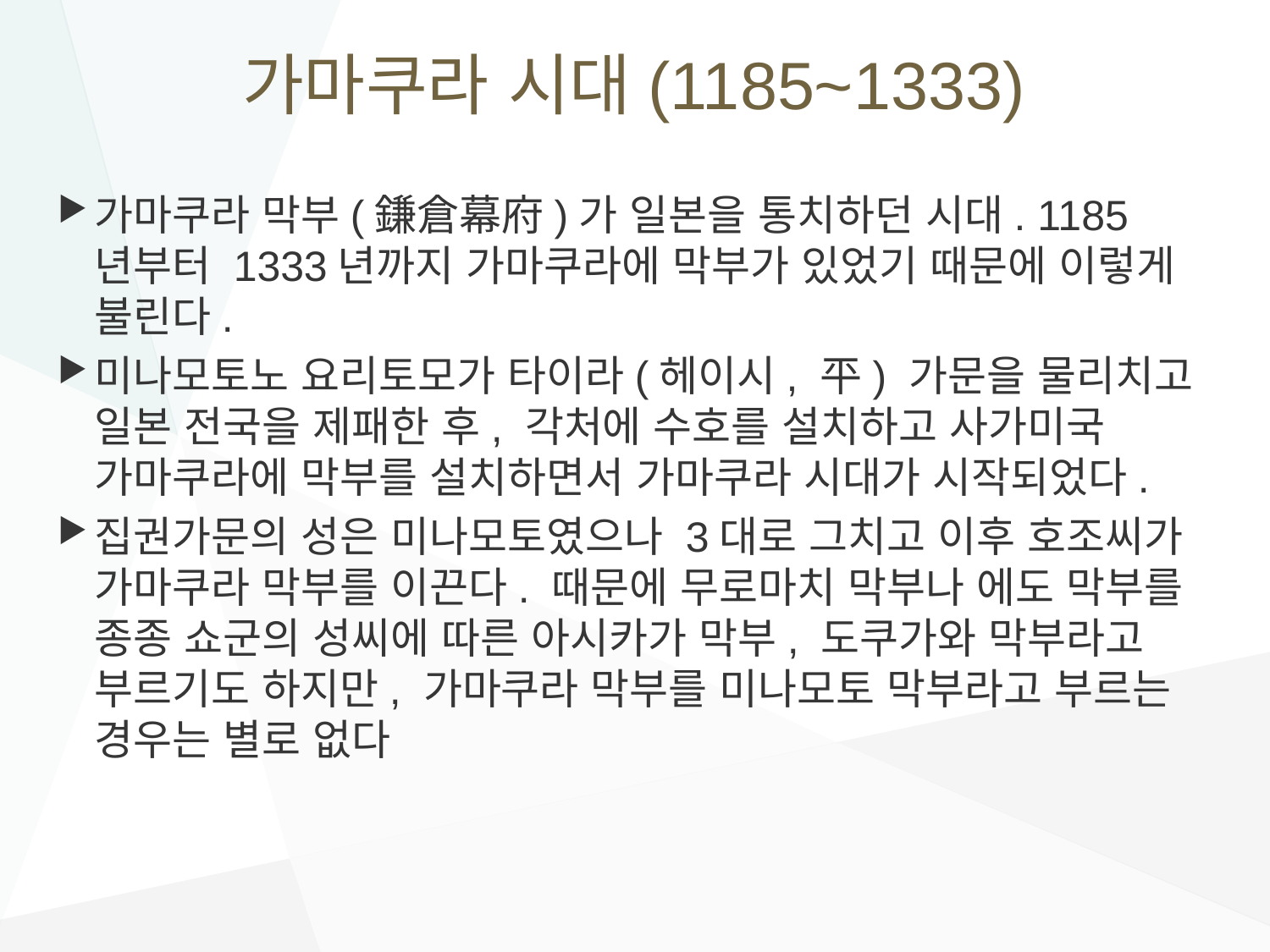

# 가마쿠라 시대(1185~1333)
가마쿠라 막부(鎌倉幕府)가 일본을 통치하던 시대. 1185년부터 1333년까지 가마쿠라에 막부가 있었기 때문에 이렇게 불린다.
미나모토노 요리토모가 타이라(헤이시, 平) 가문을 물리치고 일본 전국을 제패한 후, 각처에 수호를 설치하고 사가미국 가마쿠라에 막부를 설치하면서 가마쿠라 시대가 시작되었다.
집권가문의 성은 미나모토였으나 3대로 그치고 이후 호조씨가 가마쿠라 막부를 이끈다. 때문에 무로마치 막부나 에도 막부를 종종 쇼군의 성씨에 따른 아시카가 막부, 도쿠가와 막부라고 부르기도 하지만, 가마쿠라 막부를 미나모토 막부라고 부르는 경우는 별로 없다